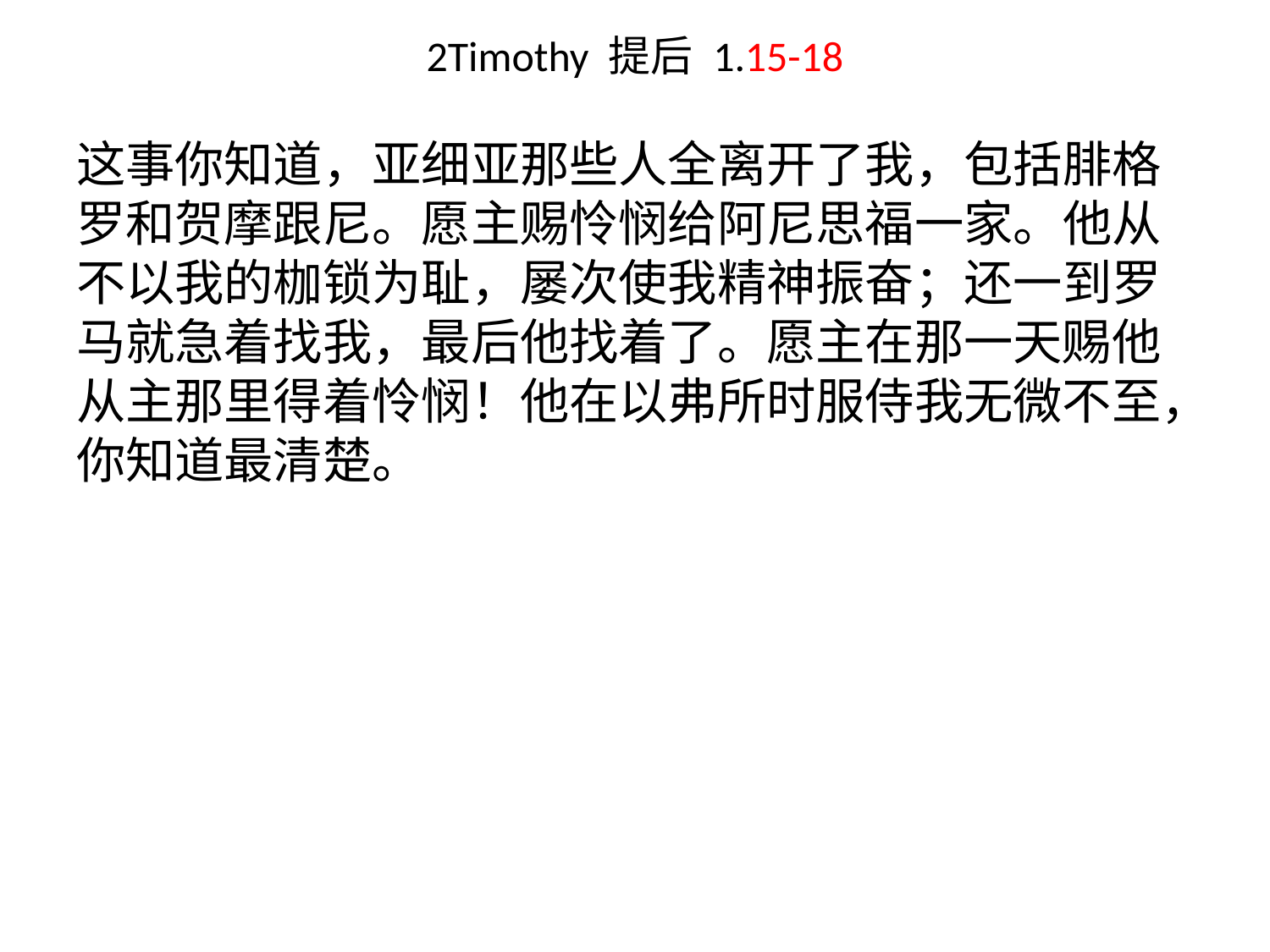

2Timothy 提后 1.15-18
这事你知道，亚细亚那些人全离开了我，包括腓格罗和贺摩跟尼。愿主赐怜悯给阿尼思福一家。他从不以我的枷锁为耻，屡次使我精神振奋；还一到罗马就急着找我，最后他找着了。愿主在那一天赐他从主那里得着怜悯！他在以弗所时服侍我无微不至，你知道最清楚。